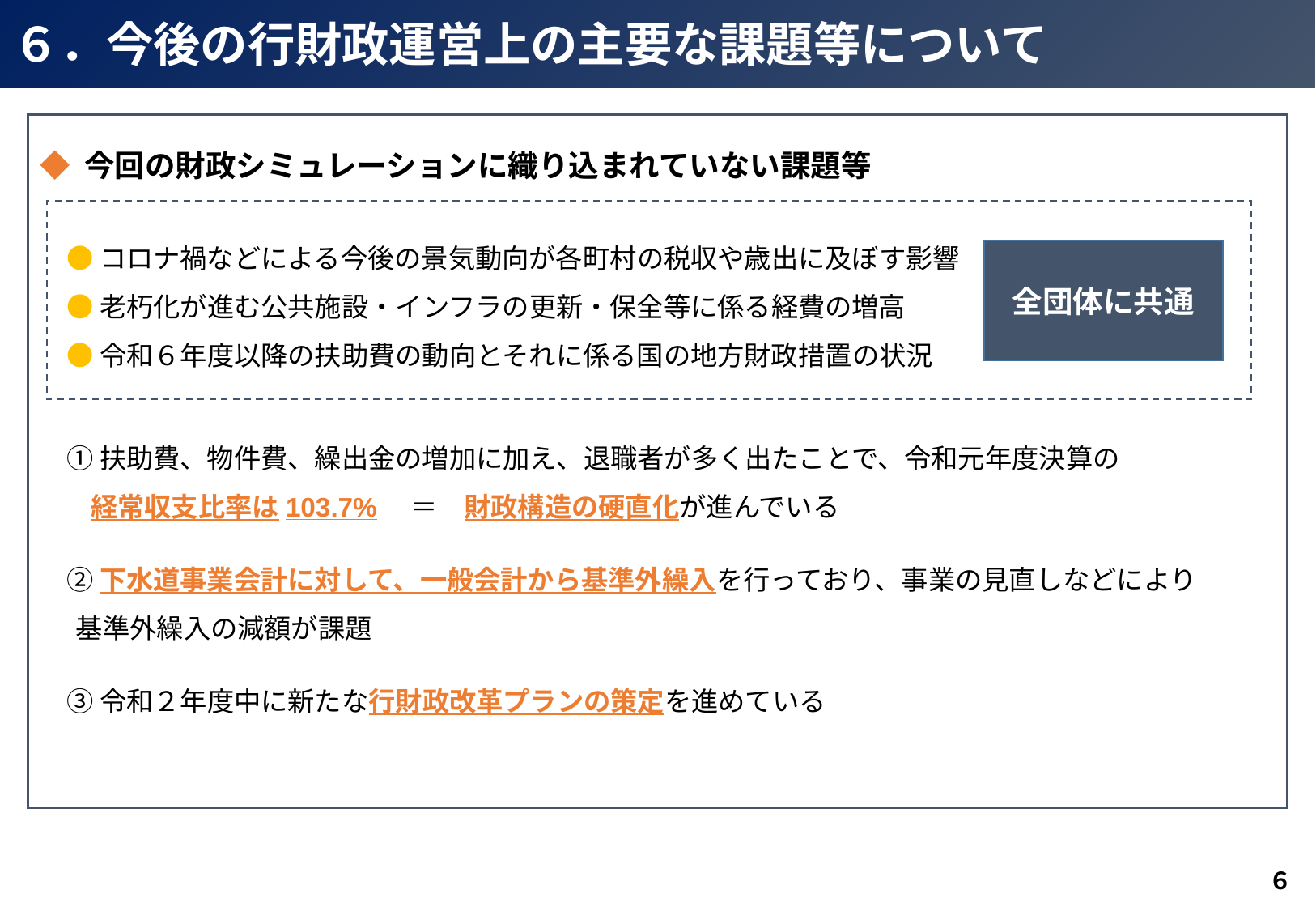

６．今後の行財政運営上の主要な課題等について

◆ 今回の財政シミュレーションに織り込まれていない課題等

　● コロナ禍などによる今後の景気動向が各町村の税収や歳出に及ぼす影響
　● 老朽化が進む公共施設・インフラの更新・保全等に係る経費の増高
　● 令和６年度以降の扶助費の動向とそれに係る国の地方財政措置の状況

　① 扶助費、物件費、繰出金の増加に加え、退職者が多く出たことで、令和元年度決算の
　    経常収支比率は103.7%　＝　財政構造の硬直化が進んでいる

　② 下水道事業会計に対して、一般会計から基準外繰入を行っており、事業の見直しなどにより
      基準外繰入の減額が課題

　③ 令和２年度中に新たな行財政改革プランの策定を進めている

全団体に共通
６